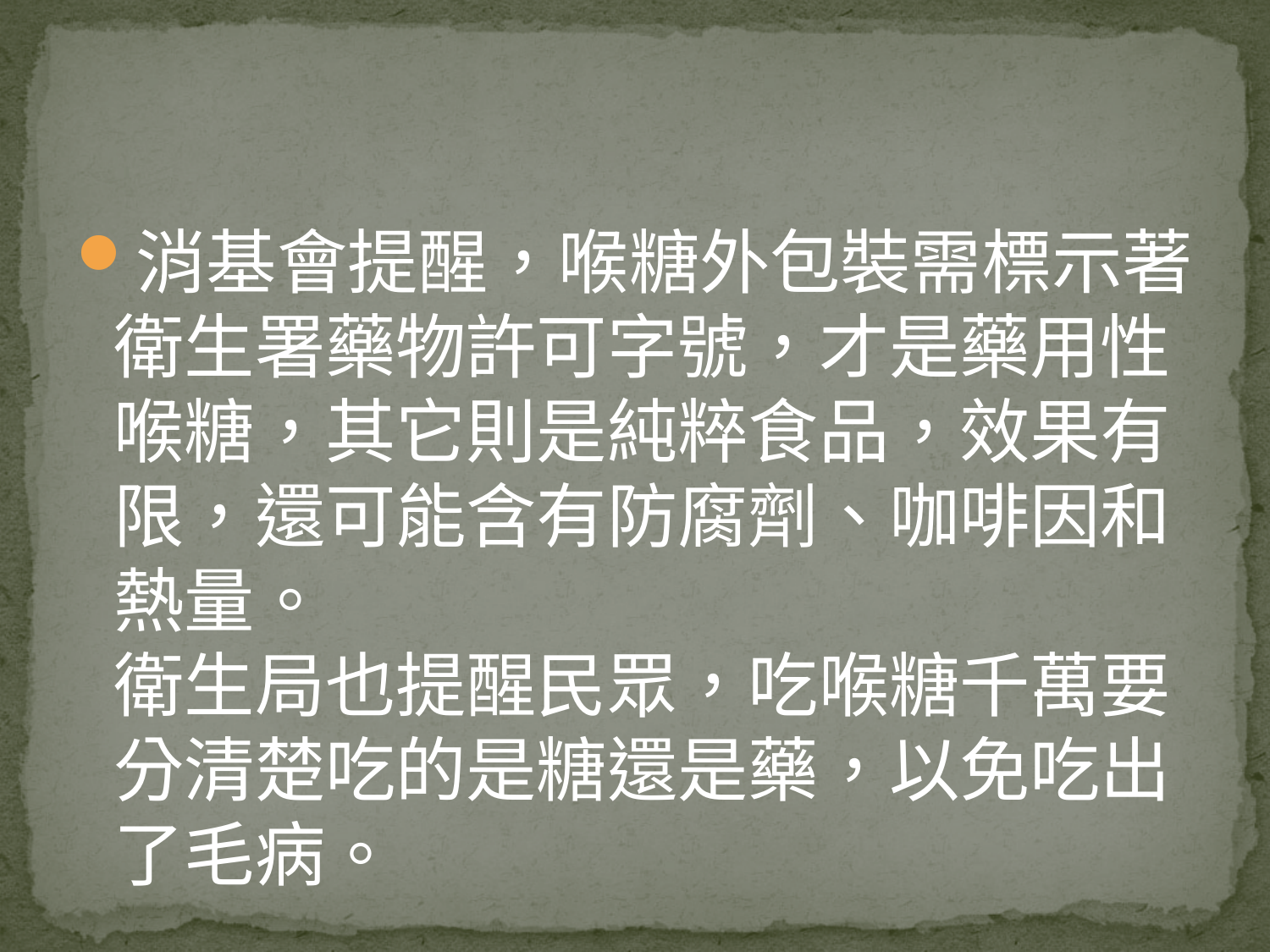

#
消基會提醒，喉糖外包裝需標示著衛生署藥物許可字號，才是藥用性喉糖，其它則是純粹食品，效果有限，還可能含有防腐劑、咖啡因和熱量。
衛生局也提醒民眾，吃喉糖千萬要分清楚吃的是糖還是藥，以免吃出了毛病。